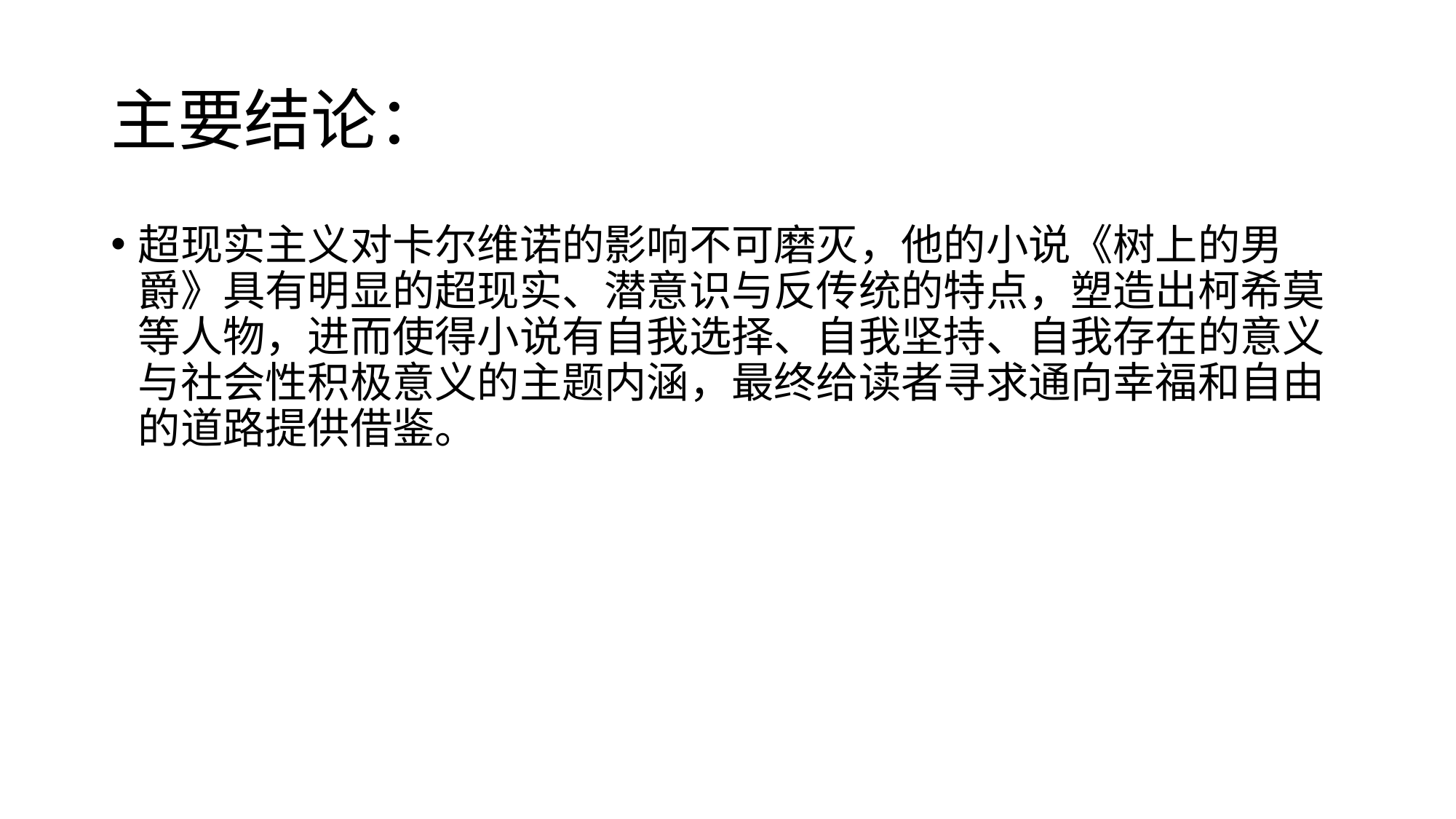

# 主要结论：
超现实主义对卡尔维诺的影响不可磨灭，他的小说《树上的男爵》具有明显的超现实、潜意识与反传统的特点，塑造出柯希莫等人物，进而使得小说有自我选择、自我坚持、自我存在的意义与社会性积极意义的主题内涵，最终给读者寻求通向幸福和自由的道路提供借鉴。